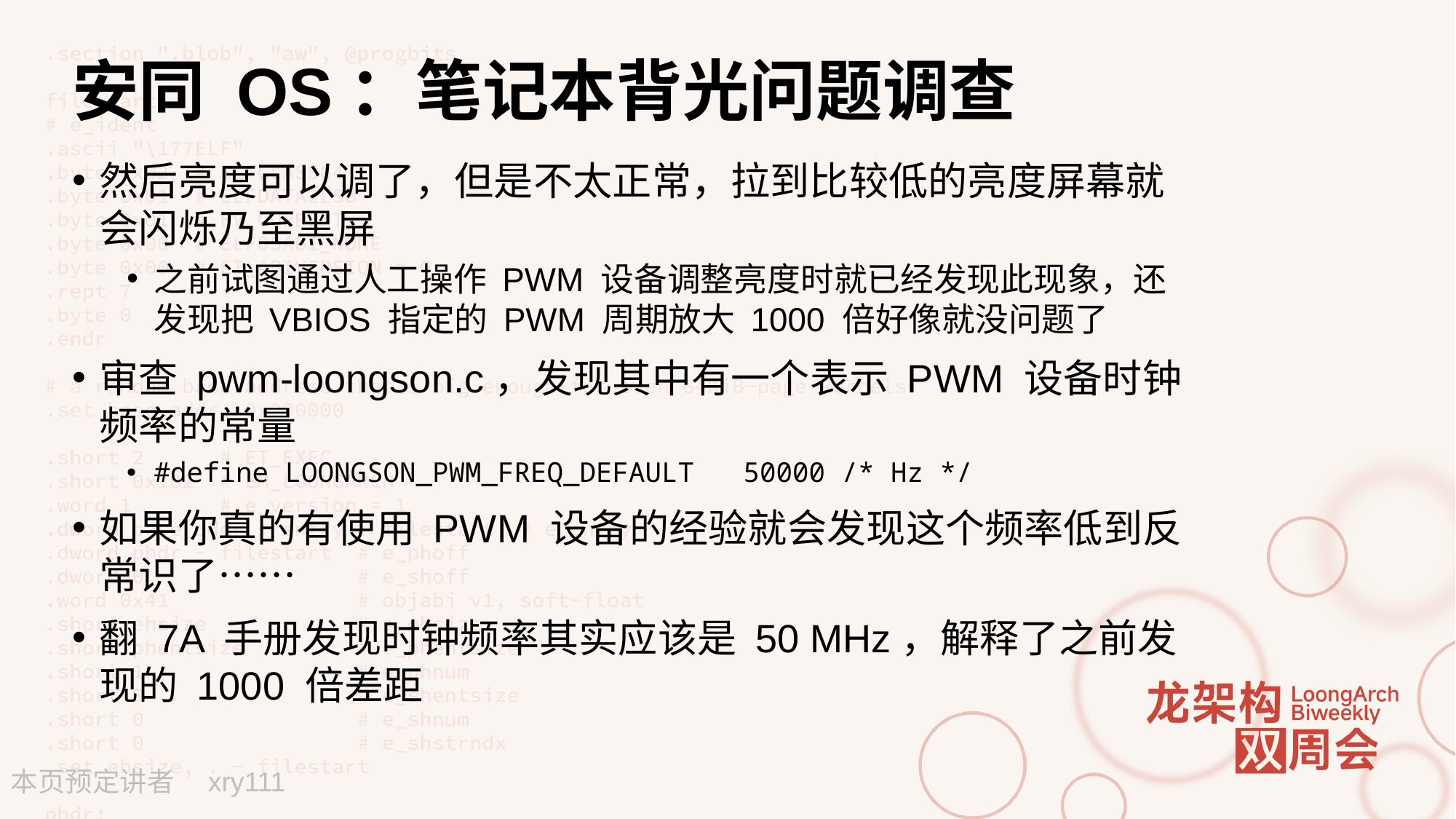

# 安同 OS：笔记本背光问题调查
然后亮度可以调了，但是不太正常，拉到比较低的亮度屏幕就会闪烁乃至黑屏
之前试图通过人工操作 PWM 设备调整亮度时就已经发现此现象，还发现把 VBIOS 指定的 PWM 周期放大 1000 倍好像就没问题了
审查 pwm-loongson.c，发现其中有一个表示 PWM 设备时钟频率的常量
#define LOONGSON_PWM_FREQ_DEFAULT   50000 /* Hz */
如果你真的有使用 PWM 设备的经验就会发现这个频率低到反常识了……
翻 7A 手册发现时钟频率其实应该是 50 MHz，解释了之前发现的 1000 倍差距
xry111